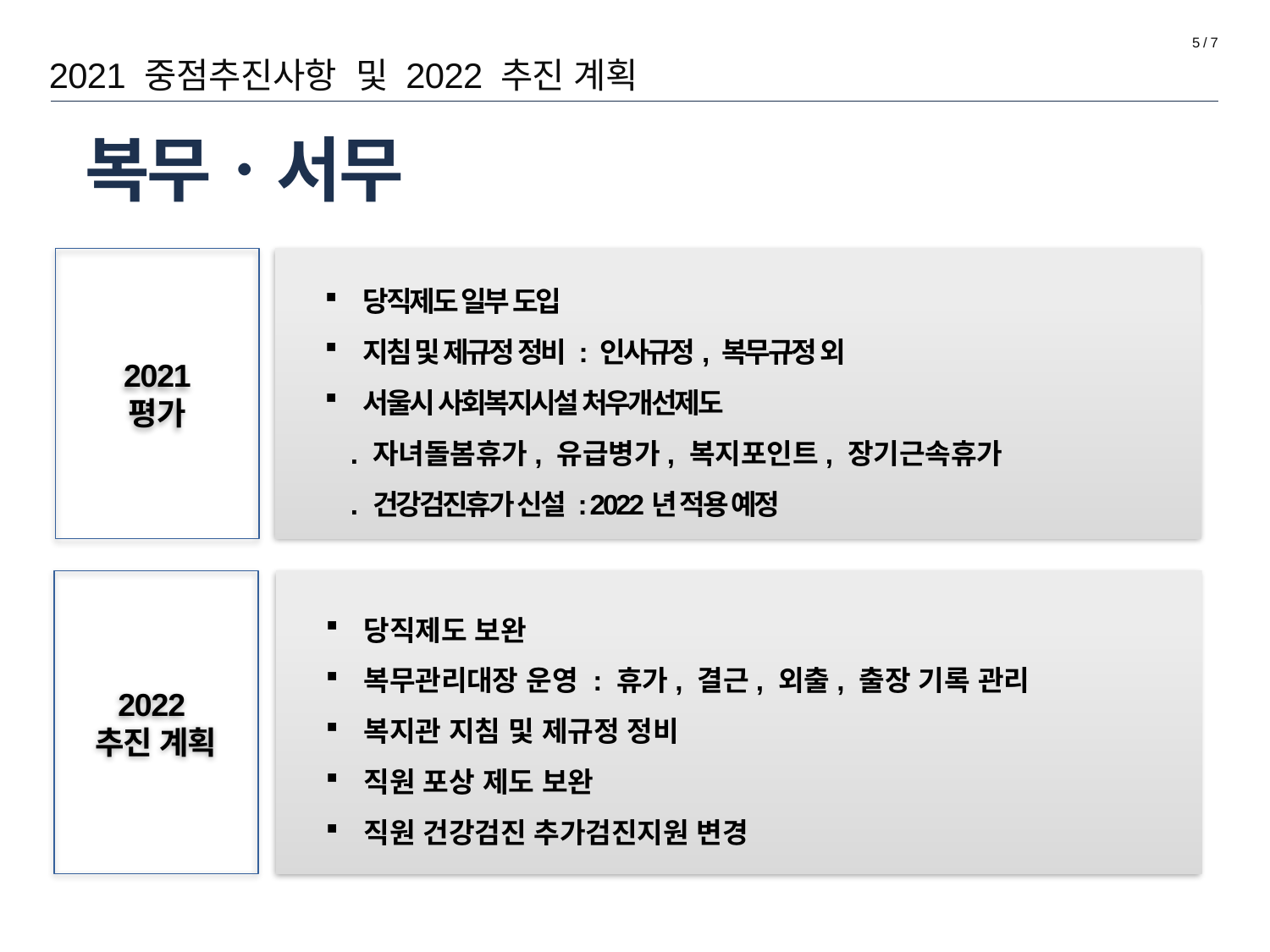

5 / 7
2021 중점추진사항  및 2022 추진 계획
# 복무ㆍ서무
2021
평가
당직제도 일부 도입
지침 및 제규정 정비 : 인사규정, 복무규정 외
서울시 사회복지시설 처우개선제도
        . 자녀돌봄휴가, 유급병가, 복지포인트, 장기근속휴가
        . 건강검진휴가 신설 : 2022년 적용 예정
2022
추진 계획
당직제도 보완
복무관리대장 운영 : 휴가, 결근, 외출, 출장 기록 관리
복지관 지침 및 제규정 정비
직원 포상 제도 보완
직원 건강검진 추가검진지원 변경